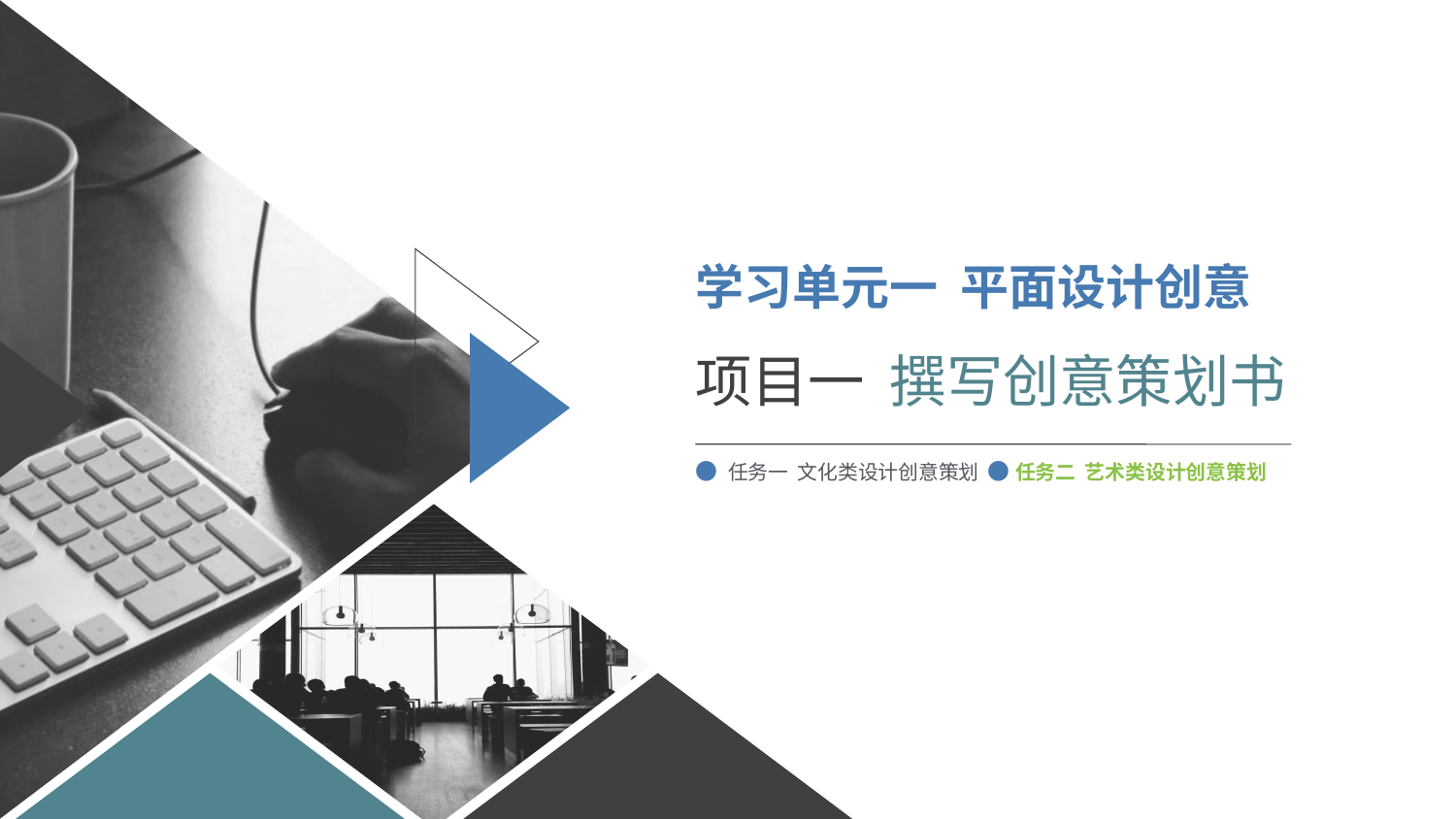

学习单元一  平面设计创意

项目一  撰写创意策划书

● 任务一  文化类设计创意策划  ● 任务二  艺术类设计创意策划